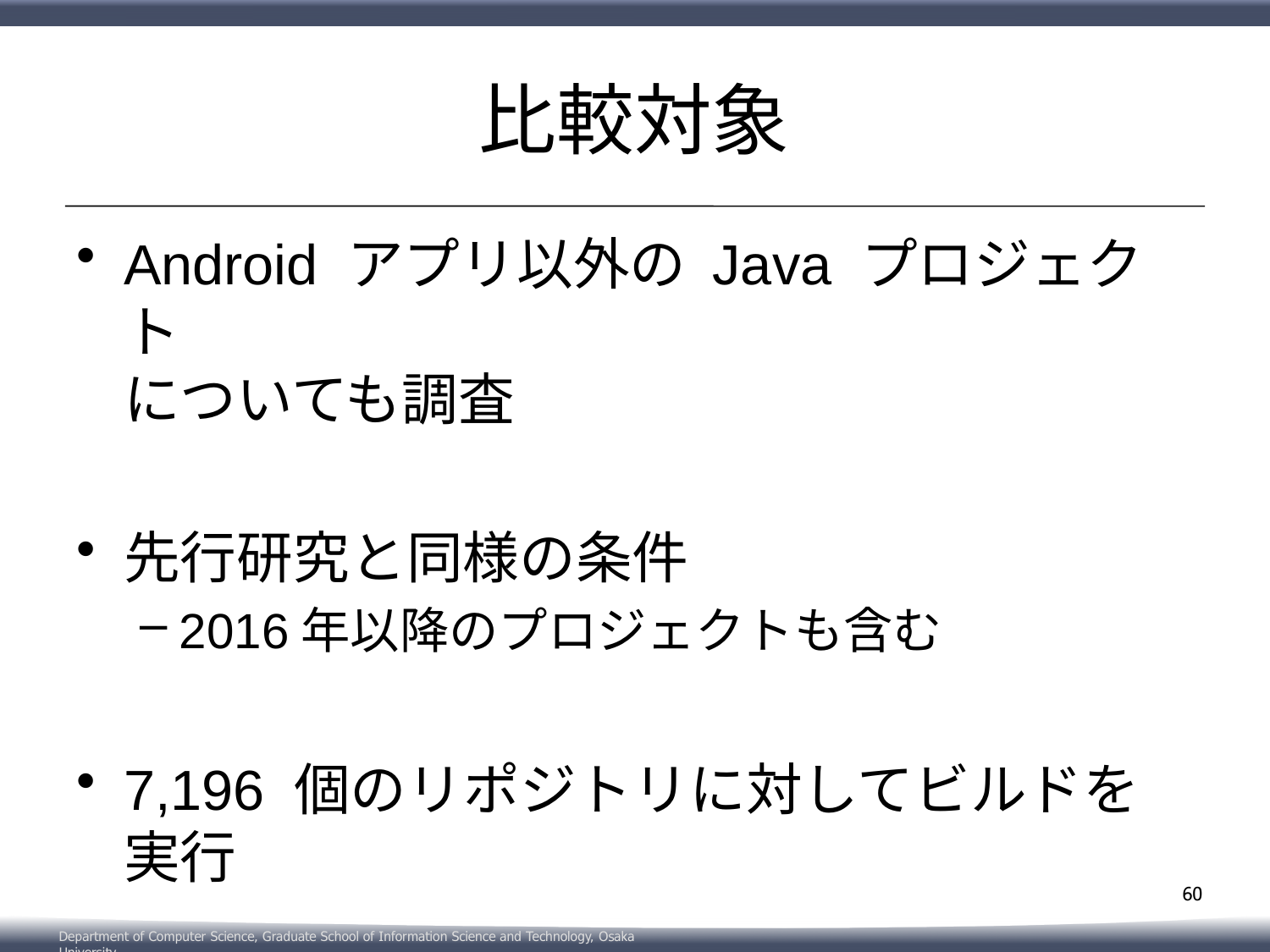

# 比較対象
Android アプリ以外の Java プロジェクト
についても調査

先行研究と同様の条件
2016年以降のプロジェクトも含む

7,196 個のリポジトリに対してビルドを実行
60